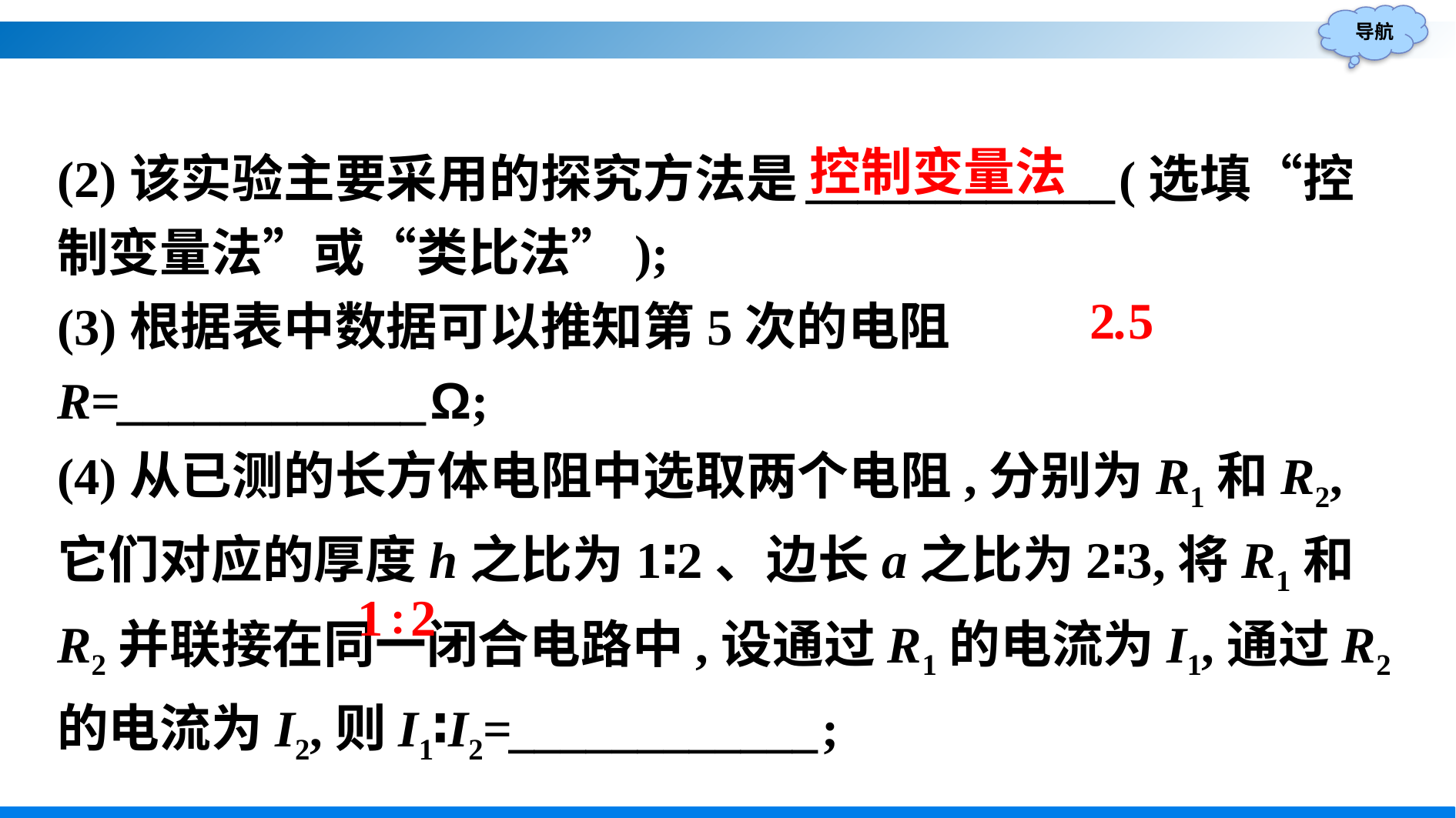

(2)该实验主要采用的探究方法是____________(选填“控制变量法”或“类比法”);
(3)根据表中数据可以推知第5次的电阻R=____________Ω;
(4)从已测的长方体电阻中选取两个电阻,分别为R1和R2,它们对应的厚度h之比为1∶2、边长a之比为2∶3,将R1和R2并联接在同一闭合电路中,设通过R1的电流为I1,通过R2的电流为I2,则I1∶I2=____________;
控制变量法
2.5
1∶2